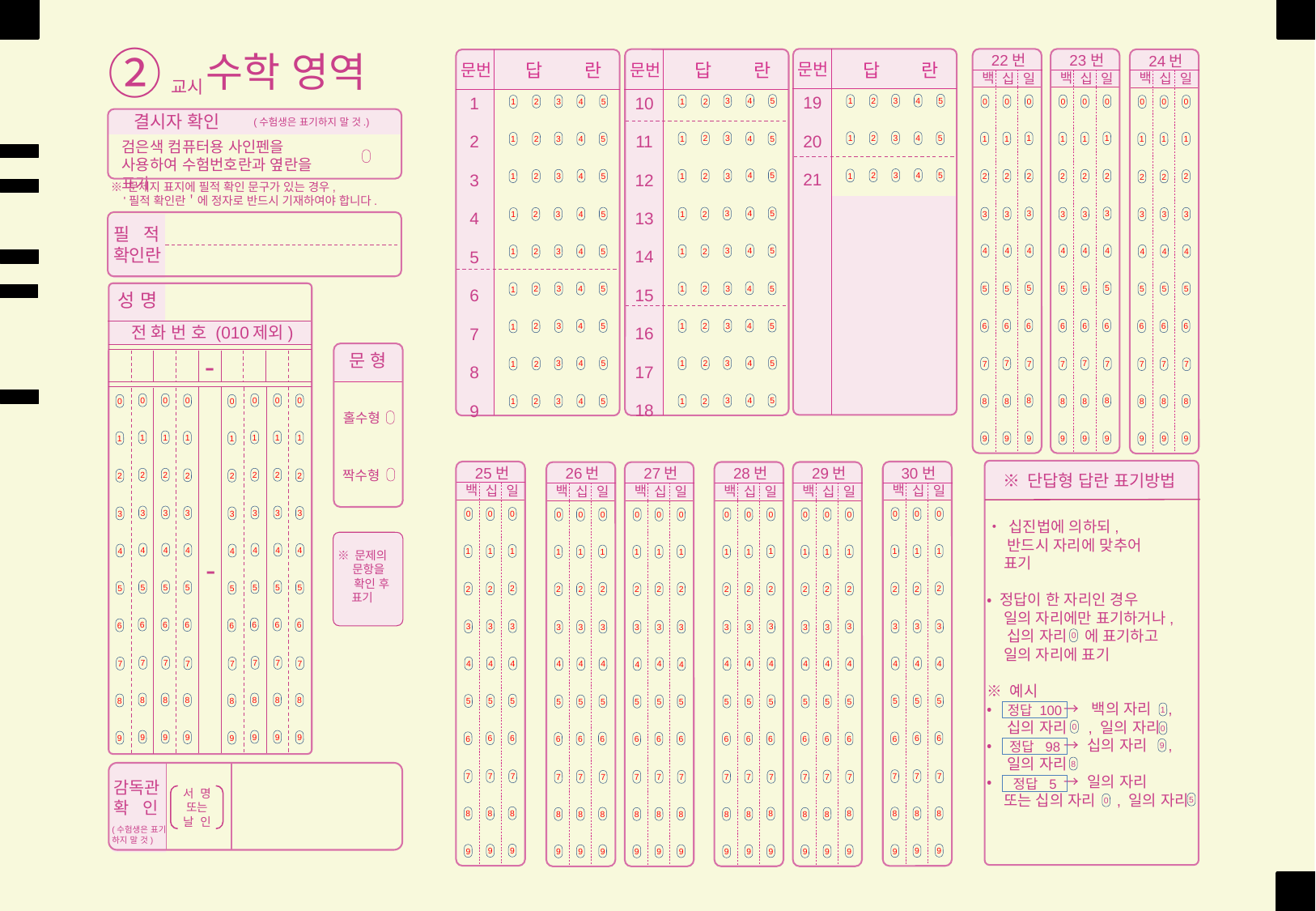

② 교시
수학 영역
22번
23번

백
일
십
0
0
0
1
1
1
2
2
2
3
3
3
4
4
4
5
5
5
6
6
6
7
7
7
8
8
8
9
9
9
24번

백
일
십
0
0
0
1
1
1
2
2
2
3
3
3
4
4
4
5
5
5
6
6
6
7
7
7
8
8
8
9
9
9

 답        란
문번
10

11

12

13

14

15

16

17

18

4
5
3
2
1
3
2
4
1
5
4
5
3
2
1
4
5
3
2
1
4
5
3
2
1
4
5
3
2
1
4
5
3
2
1
4
5
3
2
1
4
5
3
2
1

 답        란
문번
1

2

3

4

5

6

7

8

9

4
5
3
2
1
3
2
4
1
5
4
5
3
2
1
4
5
3
2
1
4
5
3
2
1
4
5
3
2
1
4
5
3
2
1
4
5
3
2
1
4
5
3
2
1
 답        란
문번
백
일
십
19

20

21

4
5
3
2
1
0
0
0
결시자 확인

(수험생은 표기하지 말 것.)
검은색 컴퓨터용 사인펜을 사용하여 수험번호란과 옆란을 표기
3
2
4
1
5
1
1
1

4
5
3
2
1
2
2
2
※ 문제지 표지에 필적 확인 문구가 있는 경우,
    '필적 확인란＇에 정자로 반드시 기재하여야 합니다.

3
3
3

필   적
확인란

4
4
4

5
5
5
성 명

전 화 번 호 (010제외)
6
6
6

-

문 형
7
7
7

0
1
2
3
4
5
6
7
8
9
0
1
2
3
4
5
6
7
8
9
0
1
2
3
4
5
6
7
8
9
0
1
2
3
4
5
6
7
8
9
0
1
2
3
4
5
6
7
8
9
0
1
2
3
4
5
6
7
8
9
8
0
1
2
3
4
5
6
7
8
9
8
8
0
1
2
3
4
5
6
7
8
9
홀수형

9
9
9
25번

백
일
십
0
0
0
1
1
1
2
2
2
3
3
3
4
4
4
5
5
5
6
6
6
7
7
7
8
8
8
9
9
9
30번

백
일
십
0
0
0
1
1
1
2
2
2
3
3
3
4
4
4
5
5
5
6
6
6
7
7
7
8
8
8
9
9
9
28번

백
일
십
0
0
0
1
1
1
2
2
2
3
3
3
4
4
4
5
5
5
6
6
6
7
7
7
8
8
8
9
9
9
29번

백
일
십
0
0
0
1
1
1
2
2
2
3
3
3
4
4
4
5
5
5
6
6
6
7
7
7
8
8
8
9
9
9
26번

백
일
십
0
0
0
1
1
1
2
2
2
3
3
3
4
4
4
5
5
5
6
6
6
7
7
7
8
8
8
9
9
9
27번

백
일
십
0
0
0
1
1
1
2
2
2
3
3
3
4
4
4
5
5
5
6
6
6
7
7
7
8
8
8
9
9
9

짝수형
※ 단답형 답란 표기방법

• 십진법에 의하되,
    반드시 자리에 맞추어
    표기

• 정답이 한 자리인 경우
    일의 자리에만 표기하거나,
    십의 자리    에 표기하고
    일의 자리에 표기

※ 예시
•                 →  백의 자리   ,
    십의 자리    , 일의 자리
•                 → 십의 자리    ,
    일의 자리
•                 → 일의 자리
    또는 십의 자리    , 일의 자리

※ 문제의
    문항을
     확인 후
표기
-
0
정답 100
1
0
0
정답  98
9
8

감독관
확   인
정답  5

서  명
또는
날  인
5
0
(수험생은 표기
하지 말 것)